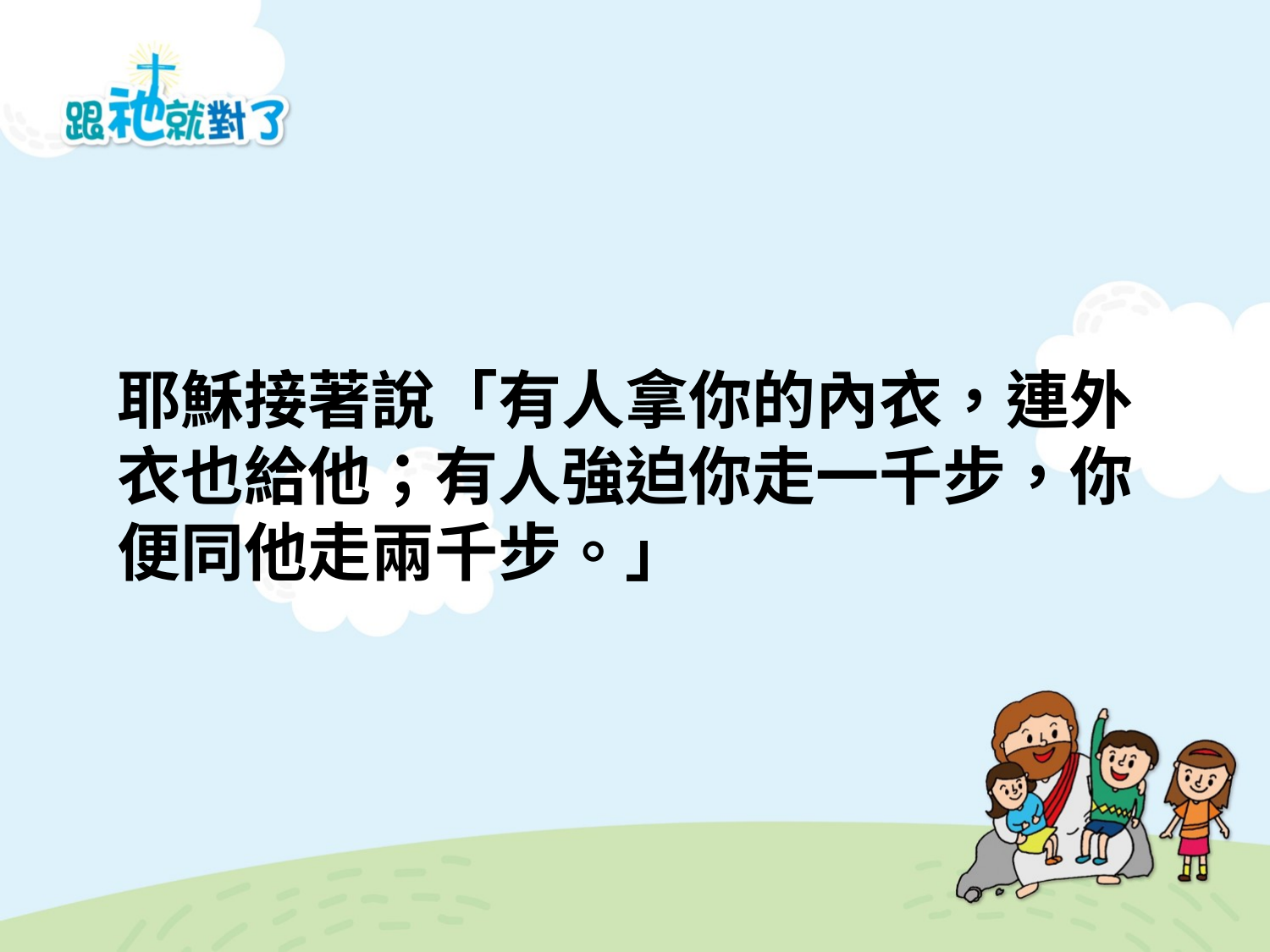

耶穌接著說「有人拿你的內衣，連外衣也給他；有人強迫你走一千步，你便同他走兩千步。」